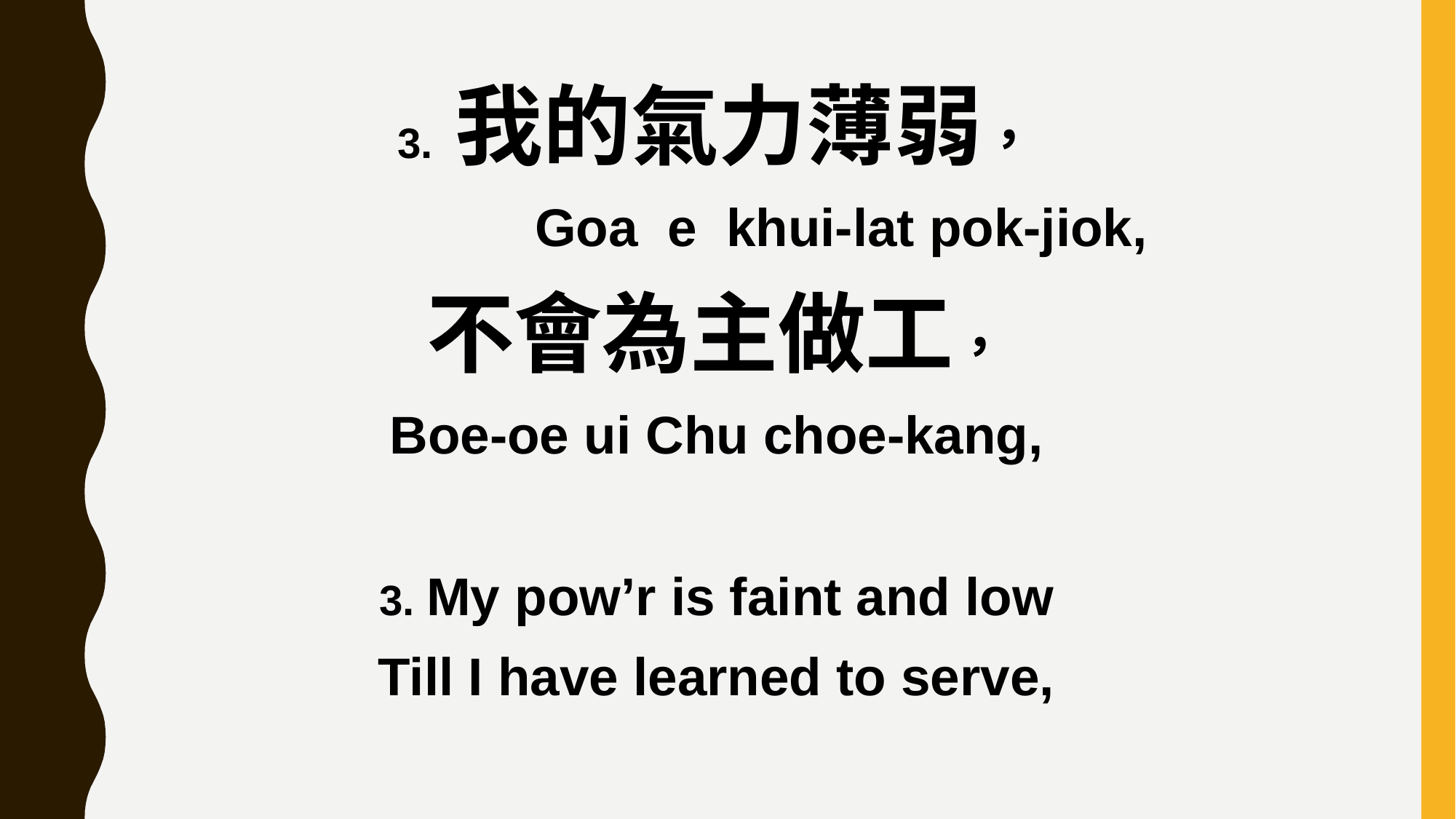

3. 我的氣力薄弱，
                             Goa  e  khui-lat pok-jiok,
不會為主做工，
Boe-oe ui Chu choe-kang,

3. My pow’r is faint and low
Till I have learned to serve,